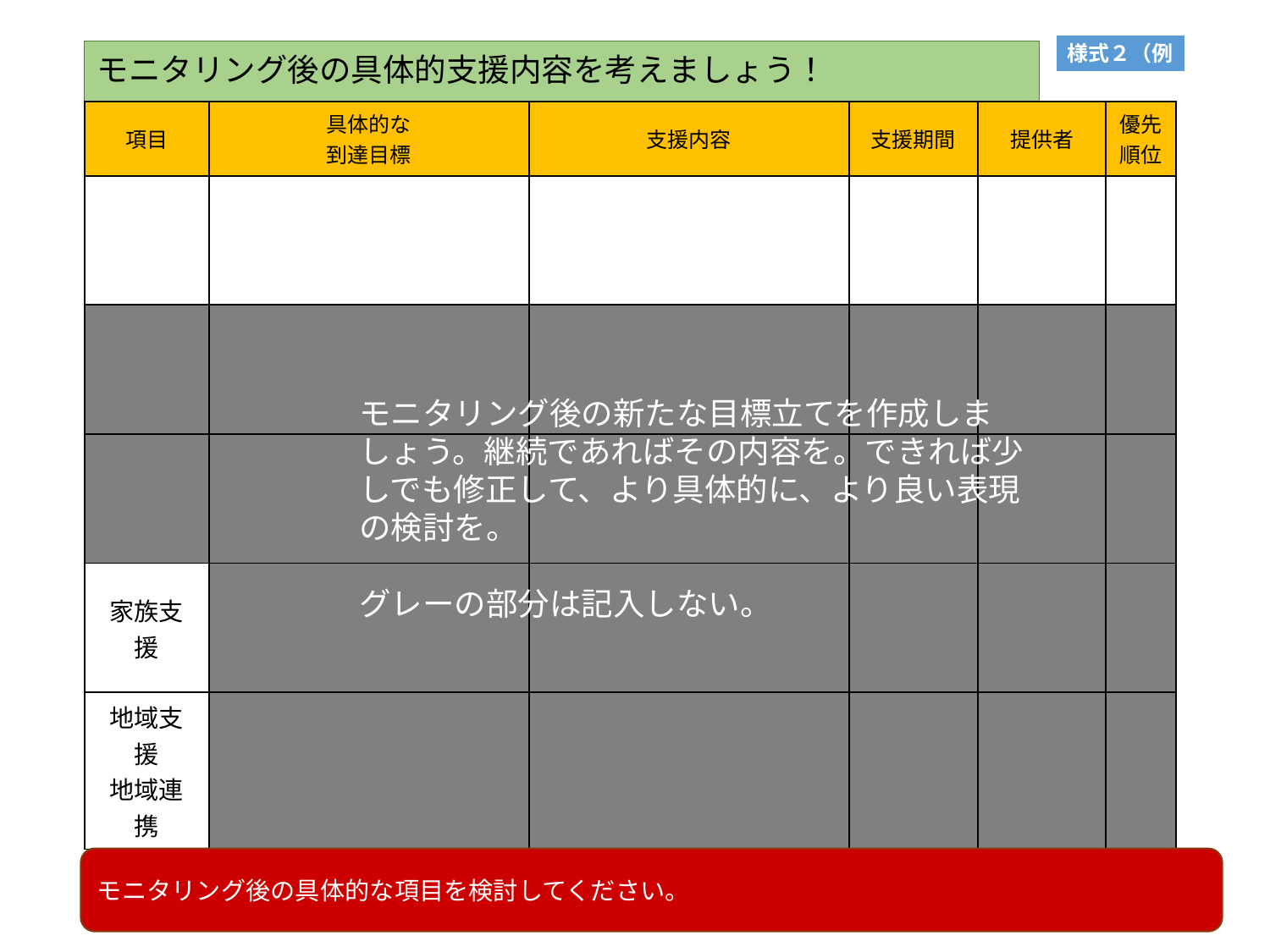

様式２（例
# モニタリング後の具体的支援内容を考えましょう！
| 項目 | 具体的な 到達目標 | 支援内容 | 支援期間 | 提供者 | 優先順位 |
| --- | --- | --- | --- | --- | --- |
|  |  |  |  |  |  |
|  |  |  |  |  |  |
|  |  |  |  |  |  |
| 家族支援 |  |  |  |  |  |
| 地域支援 地域連携 |  |  |  |  |  |
モニタリング後の新たな目標立てを作成しましょう。継続であればその内容を。できれば少しでも修正して、より具体的に、より良い表現の検討を。

グレーの部分は記入しない。
モニタリング後の具体的な項目を検討してください。